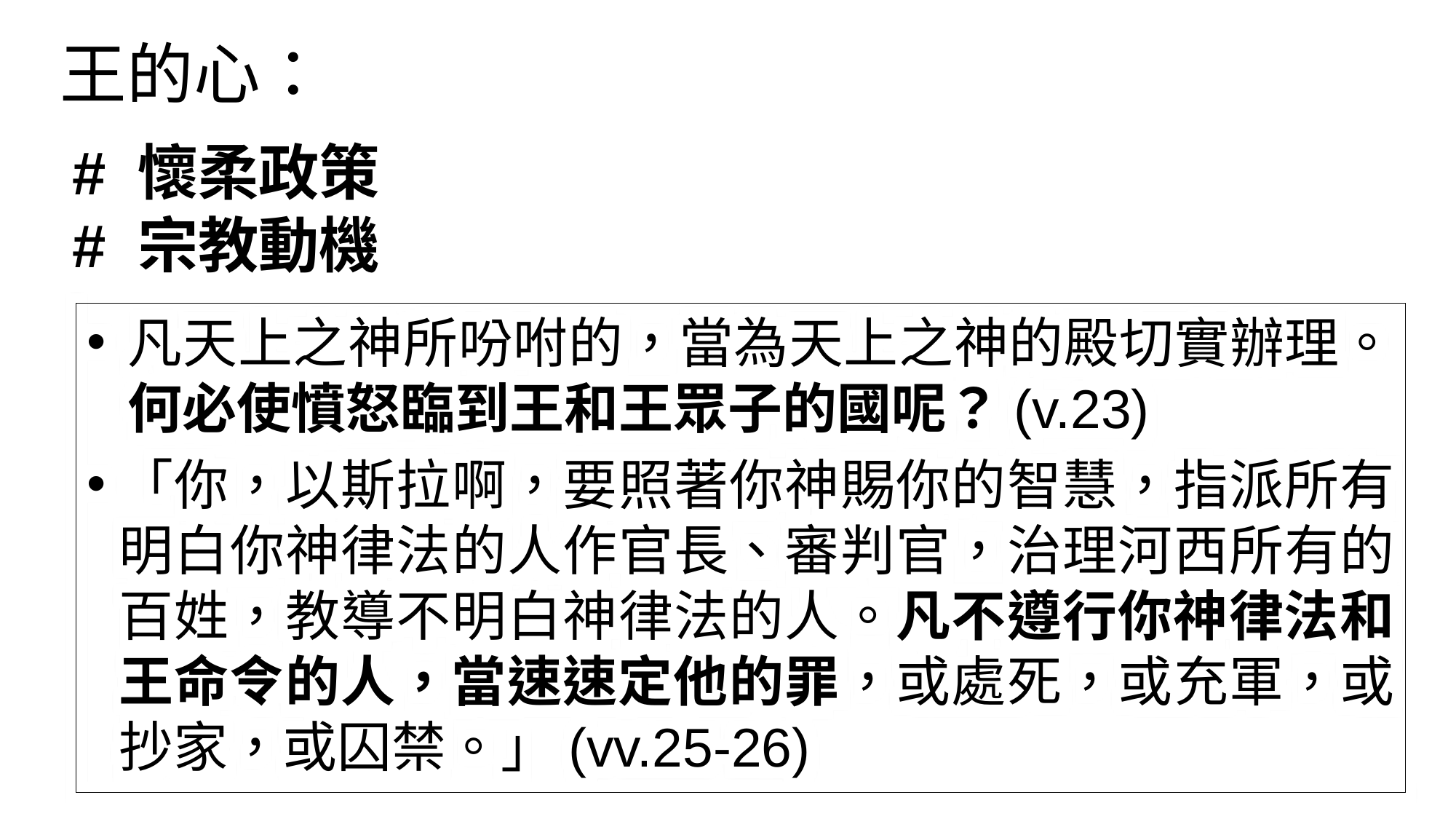

王的心：
# 懷柔政策
# 宗教動機
凡天上之神所吩咐的，當為天上之神的殿切實辦理。何必使憤怒臨到王和王眾子的國呢？(v.23)
「你，以斯拉啊，要照著你神賜你的智慧，指派所有明白你神律法的人作官長、審判官，治理河西所有的百姓，教導不明白神律法的人。凡不遵行你神律法和王命令的人，當速速定他的罪，或處死，或充軍，或抄家，或囚禁。」(vv.25-26)